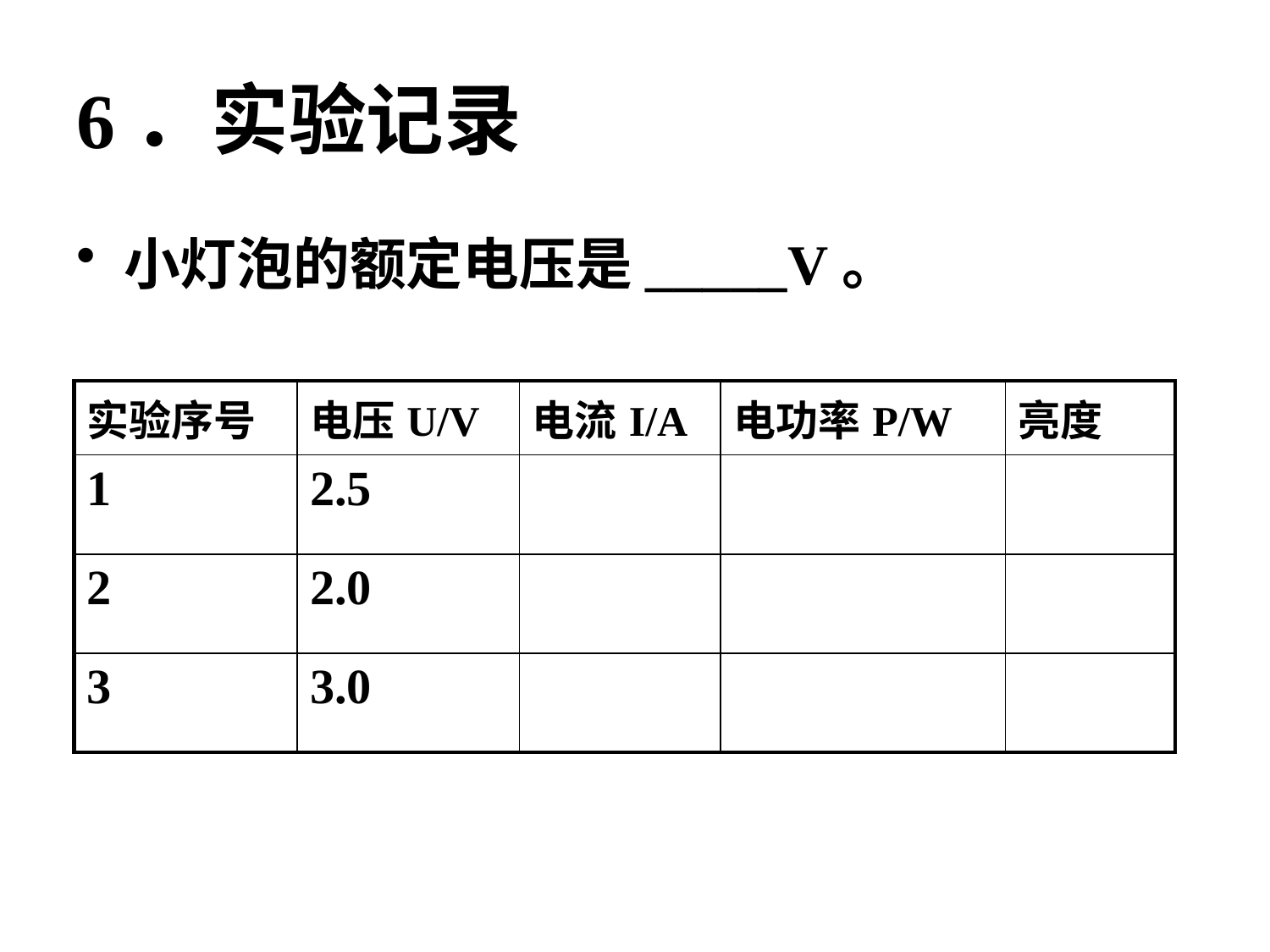

# 6．实验记录
小灯泡的额定电压是_____V。
| 实验序号 | 电压U/V | 电流I/A | 电功率P/W | 亮度 |
| --- | --- | --- | --- | --- |
| 1 | 2.5 |  |  |  |
| 2 | 2.0 |  |  |  |
| 3 | 3.0 |  |  |  |